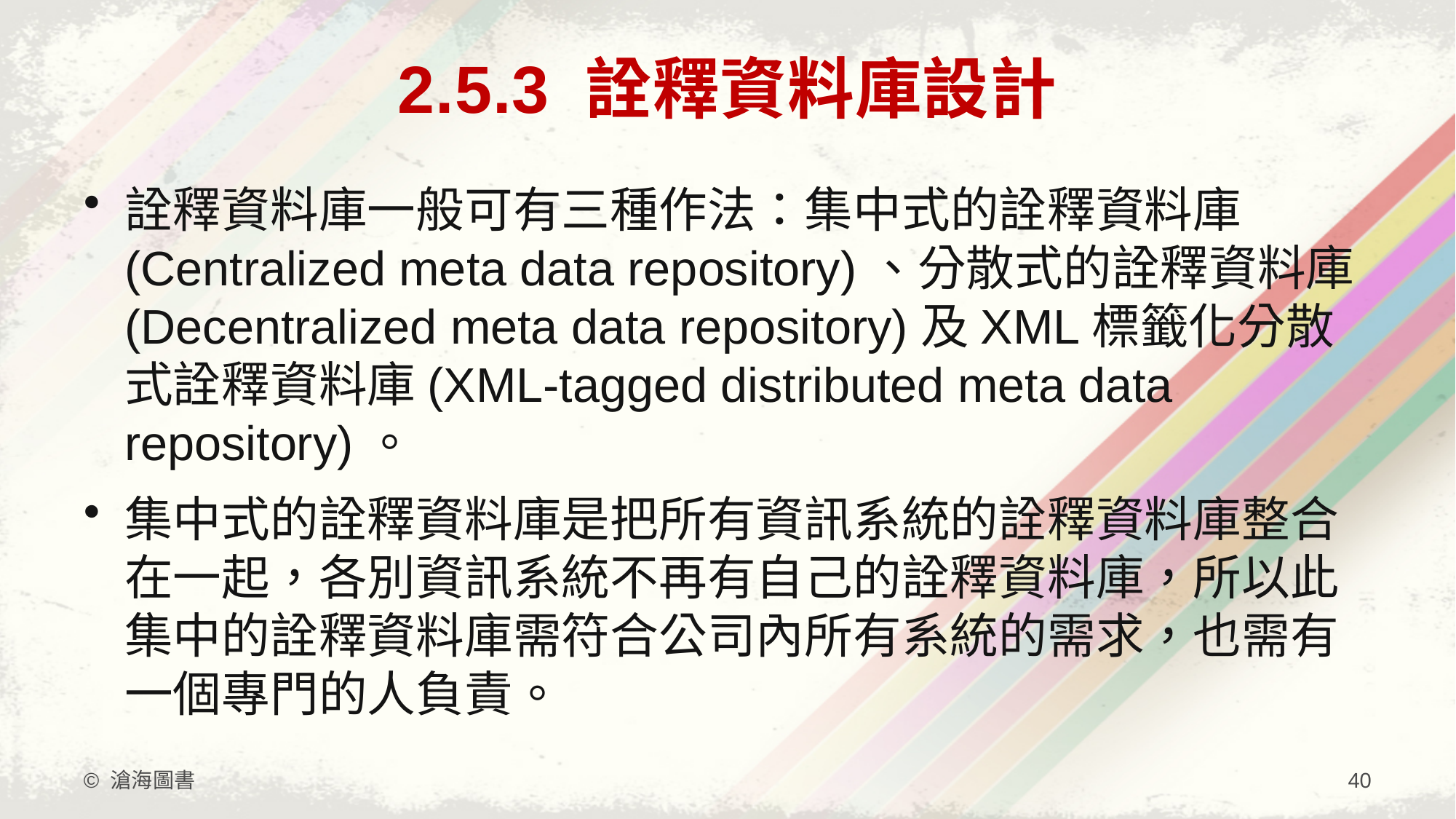

# 2.5.3 詮釋資料庫設計
詮釋資料庫一般可有三種作法：集中式的詮釋資料庫(Centralized meta data repository)、分散式的詮釋資料庫(Decentralized meta data repository)及XML標籤化分散式詮釋資料庫(XML-tagged distributed meta data repository)。
集中式的詮釋資料庫是把所有資訊系統的詮釋資料庫整合在一起，各別資訊系統不再有自己的詮釋資料庫，所以此集中的詮釋資料庫需符合公司內所有系統的需求，也需有一個專門的人負責。
© 滄海圖書

40